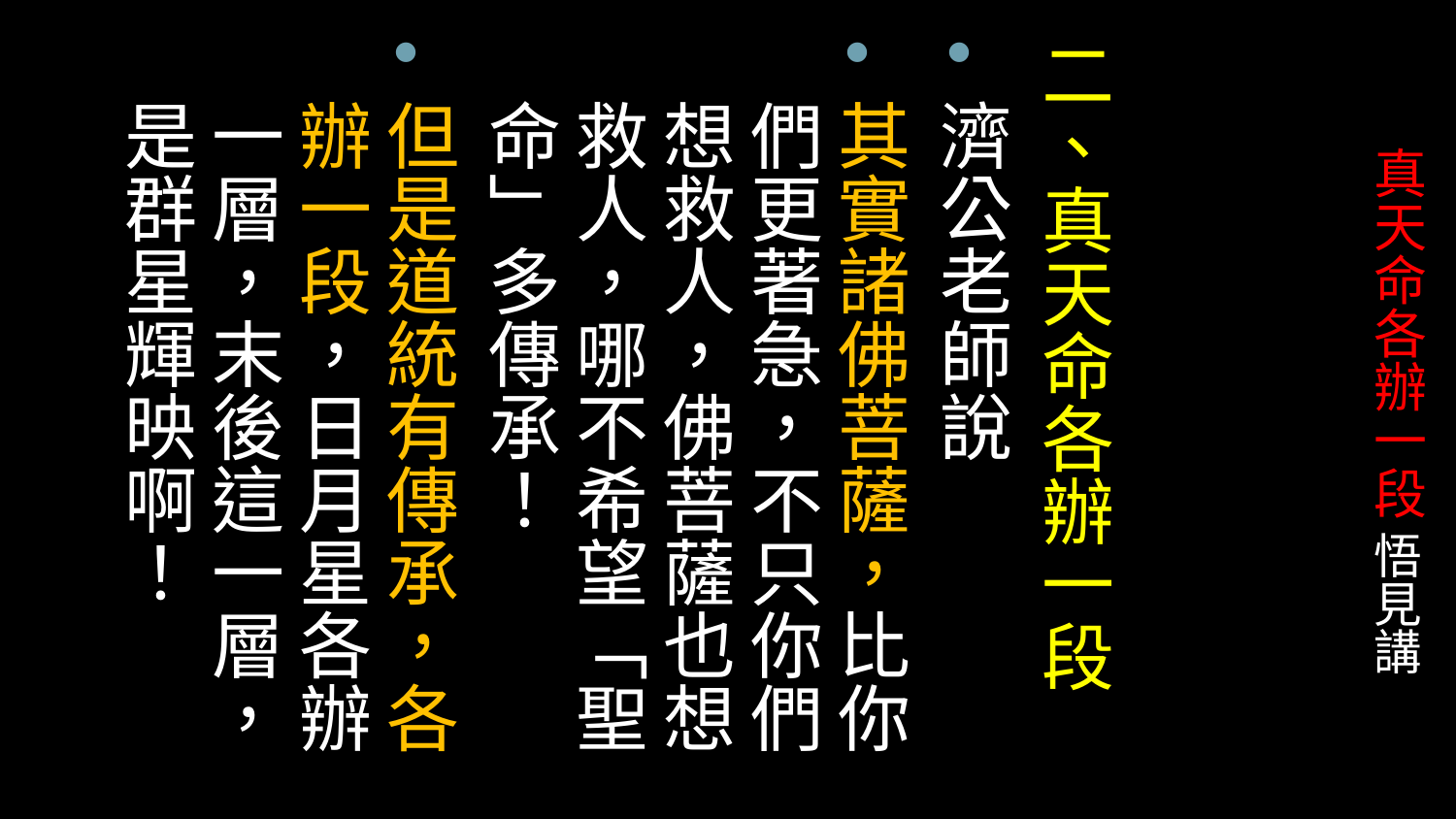

二、真天命各辦一段
濟公老師說
其實諸佛菩薩，比你們更著急，不只你們想救人，佛菩薩也想救人，哪不希望「聖命」多傳承！
但是道統有傳承，各辦一段，日月星各辦一層，末後這一層，是群星輝映啊！

# 真天命各辦一段 悟見講